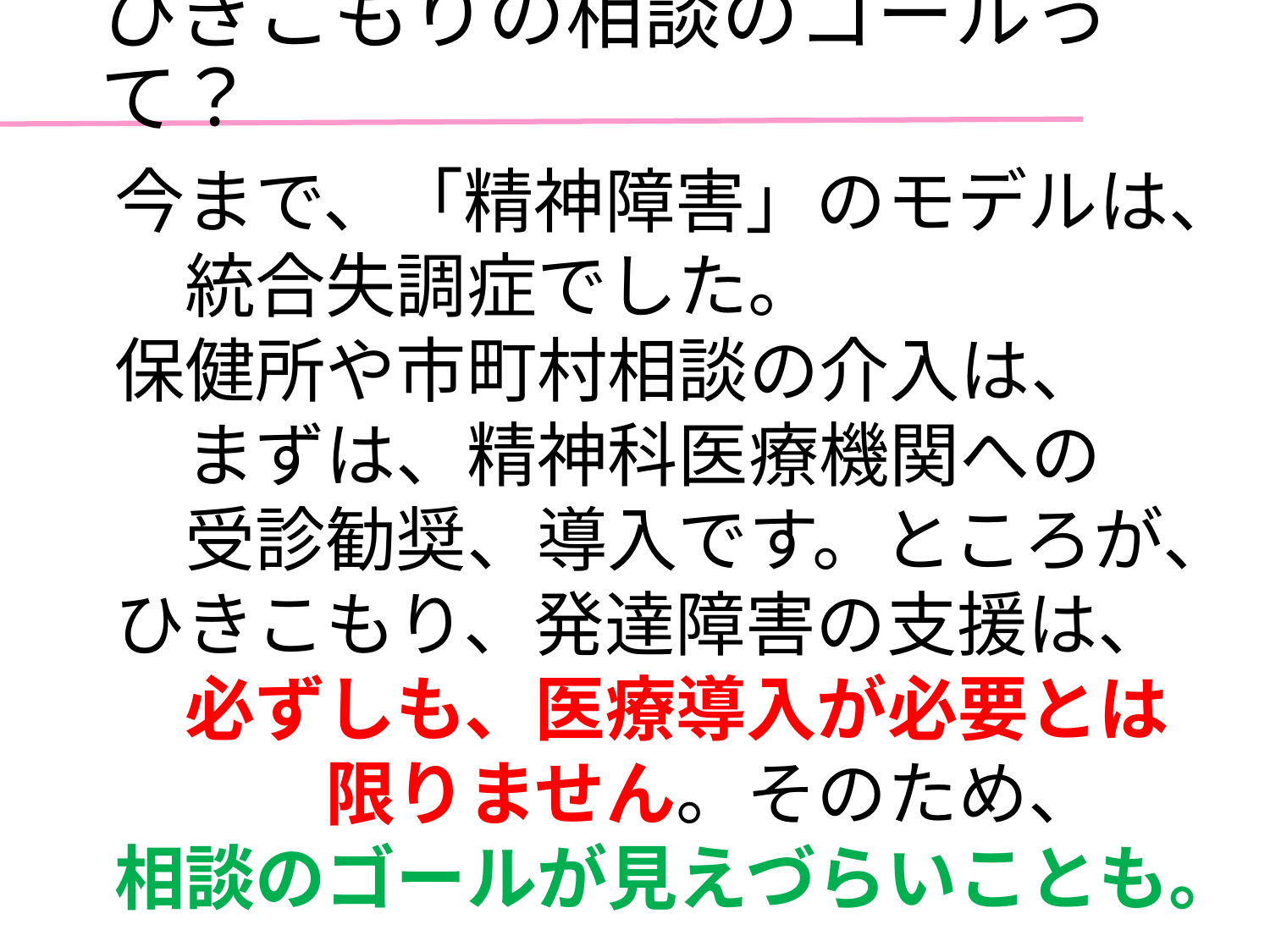

# ひきこもりの相談のゴールって？
今まで、「精神障害」のモデルは、
　統合失調症でした。
保健所や市町村相談の介入は、
　まずは、精神科医療機関への
　受診勧奨、導入です。ところが、
ひきこもり、発達障害の支援は、
　必ずしも、医療導入が必要とは
　　　限りません。そのため、
相談のゴールが見えづらいことも。